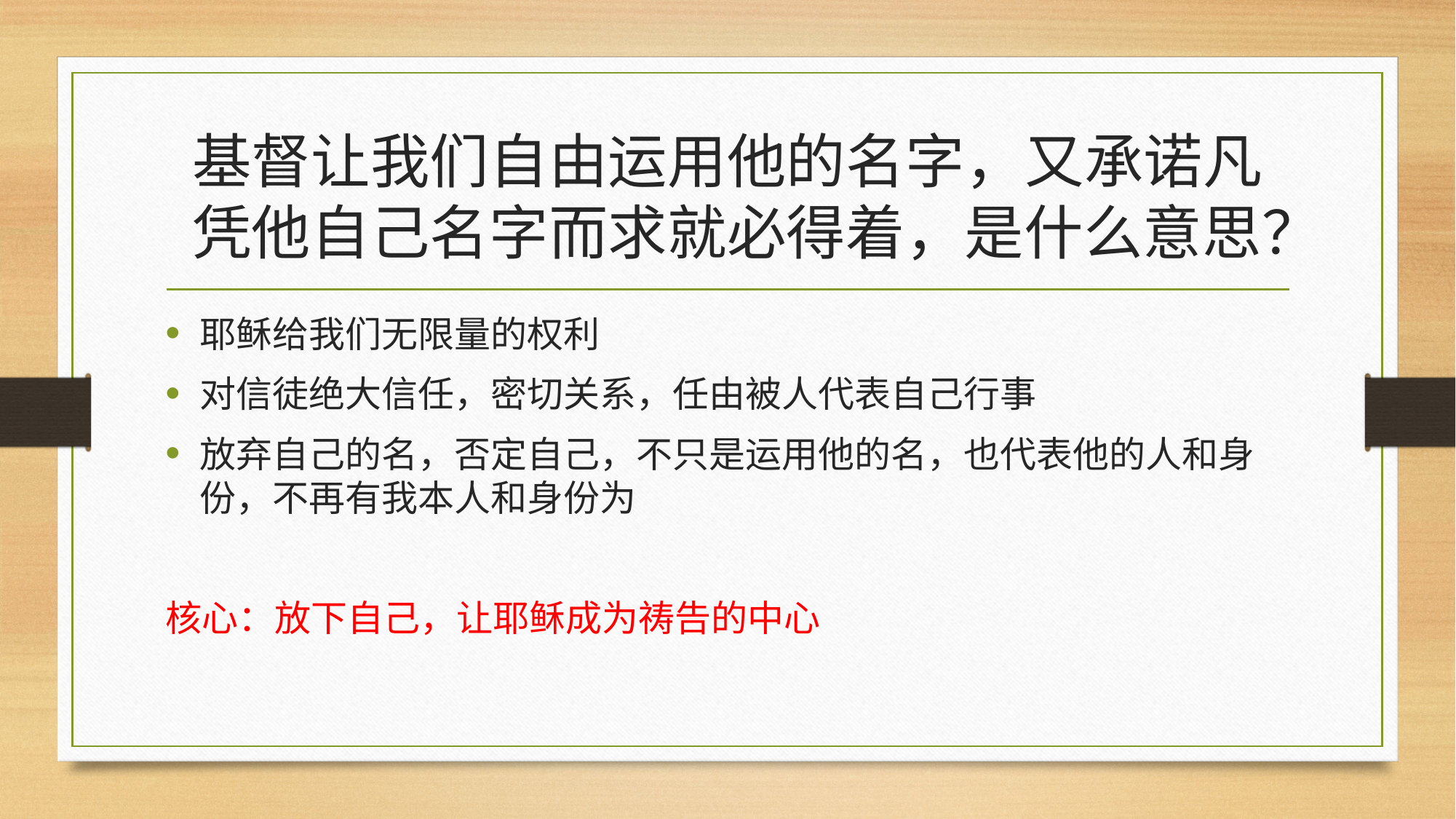

# 基督让我们自由运用他的名字，又承诺凡凭他自己名字而求就必得着，是什么意思？
耶稣给我们无限量的权利
对信徒绝大信任，密切关系，任由被人代表自己行事
放弃自己的名，否定自己，不只是运用他的名，也代表他的人和身份，不再有我本人和身份为

核心：放下自己，让耶稣成为祷告的中心